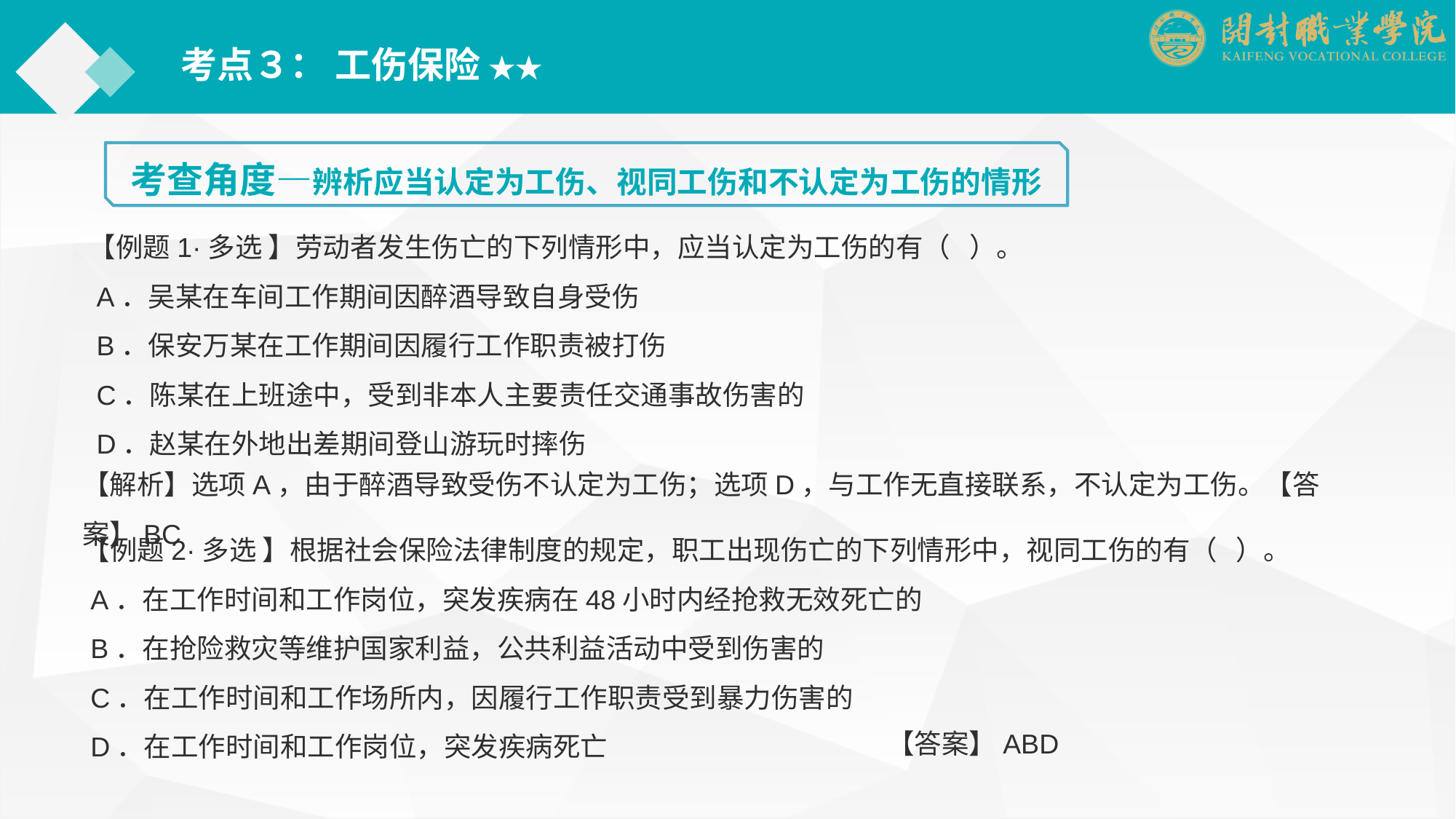

考点３： 工伤保险 ★★

考查角度—辨析应当认定为工伤、视同工伤和不认定为工伤的情形
【例题1·多选 】劳动者发生伤亡的下列情形中，应当认定为工伤的有（   ）。
 A．吴某在车间工作期间因醉酒导致自身受伤
 B．保安万某在工作期间因履行工作职责被打伤
 C．陈某在上班途中，受到非本人主要责任交通事故伤害的
 D．赵某在外地出差期间登山游玩时摔伤
【解析】选项A，由于醉酒导致受伤不认定为工伤；选项D，与工作无直接联系，不认定为工伤。【答案】BC
【例题2·多选 】根据社会保险法律制度的规定，职工出现伤亡的下列情形中，视同工伤的有（   ）。
 A．在工作时间和工作岗位，突发疾病在48小时内经抢救无效死亡的
 B．在抢险救灾等维护国家利益，公共利益活动中受到伤害的
 C．在工作时间和工作场所内，因履行工作职责受到暴力伤害的
 D．在工作时间和工作岗位，突发疾病死亡
【答案】ABD